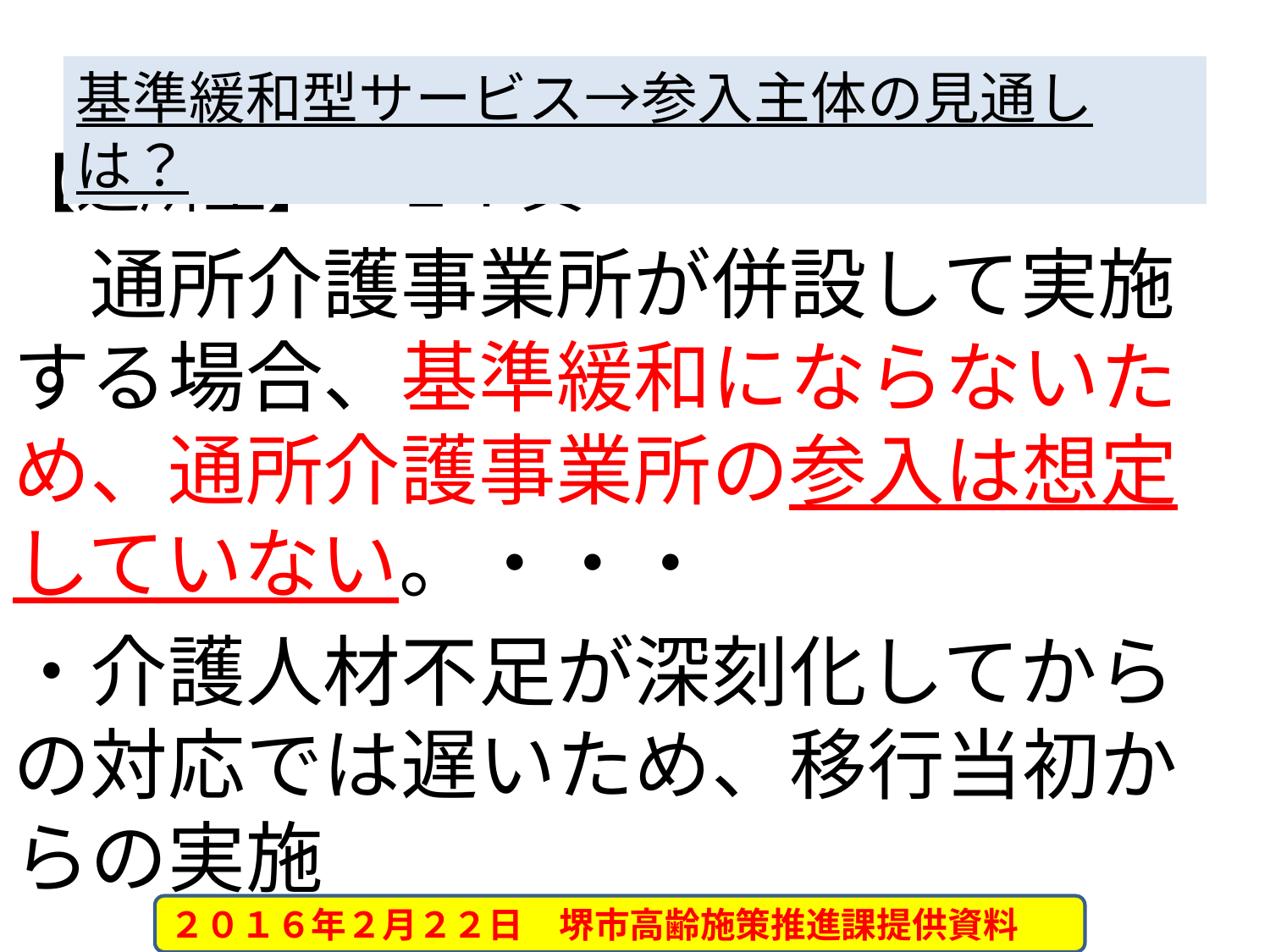

基準緩和型サービス→参入主体の見通しは？
【通所型】　１７頁
　通所介護事業所が併設して実施する場合、基準緩和にならないため、通所介護事業所の参入は想定していない。・・・
・介護人材不足が深刻化してからの対応では遅いため、移行当初からの実施
２０１６年２月２２日　堺市高齢施策推進課提供資料